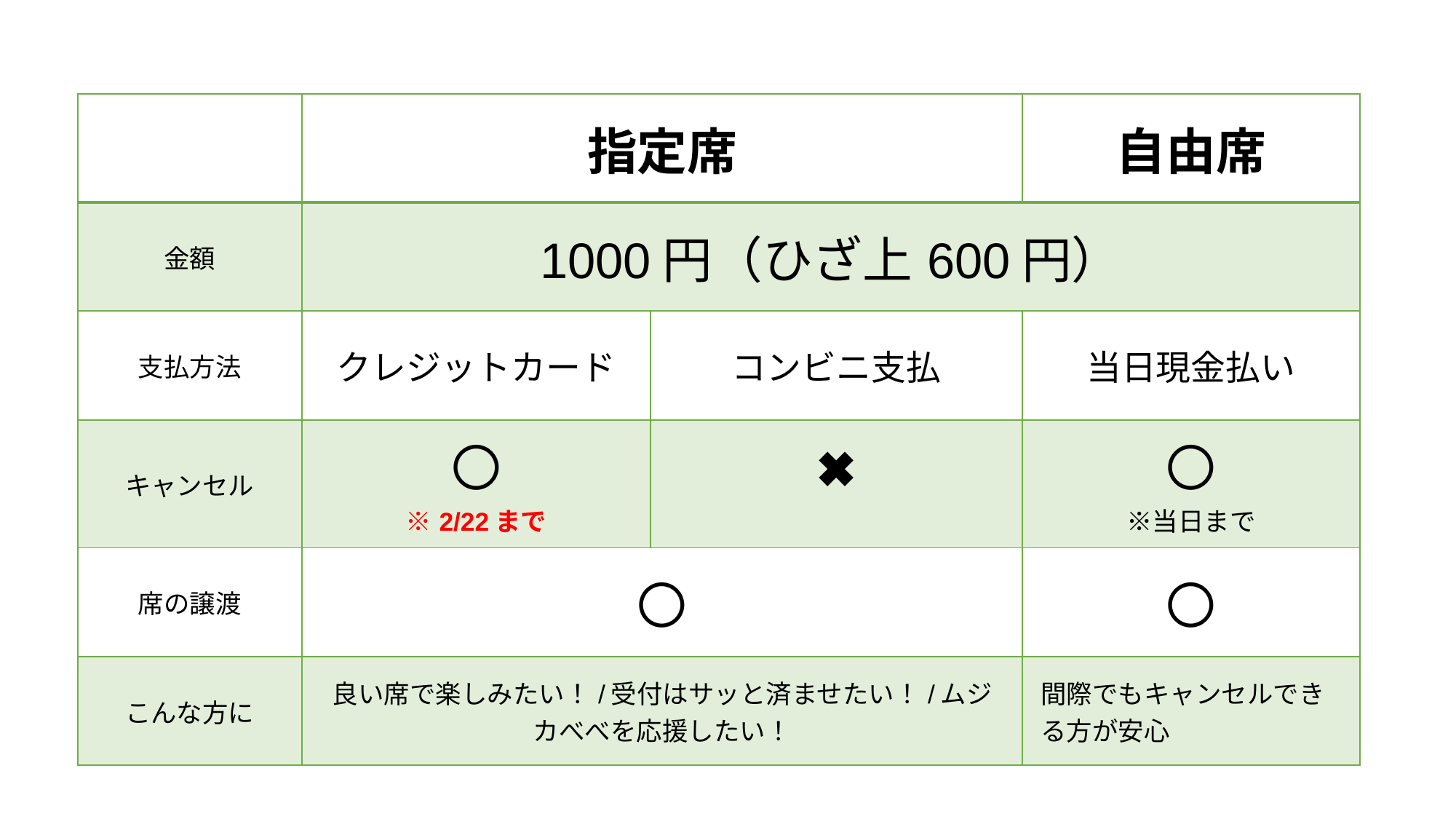

|  | 指定席 |  | 自由席 |
| --- | --- | --- | --- |
| 金額 | 1000円（ひざ上600円） |  |  |
| 支払方法 | クレジットカード | コンビニ支払 | 当日現金払い |
| キャンセル | 〇 ※2/22まで | ✖ | 〇 ※当日まで |
| 席の譲渡 | 〇 |  | 〇 |
| こんな方に | 良い席で楽しみたい！/受付はサッと済ませたい！/ムジカべべを応援したい！ |  | 間際でもキャンセルできる方が安心 |